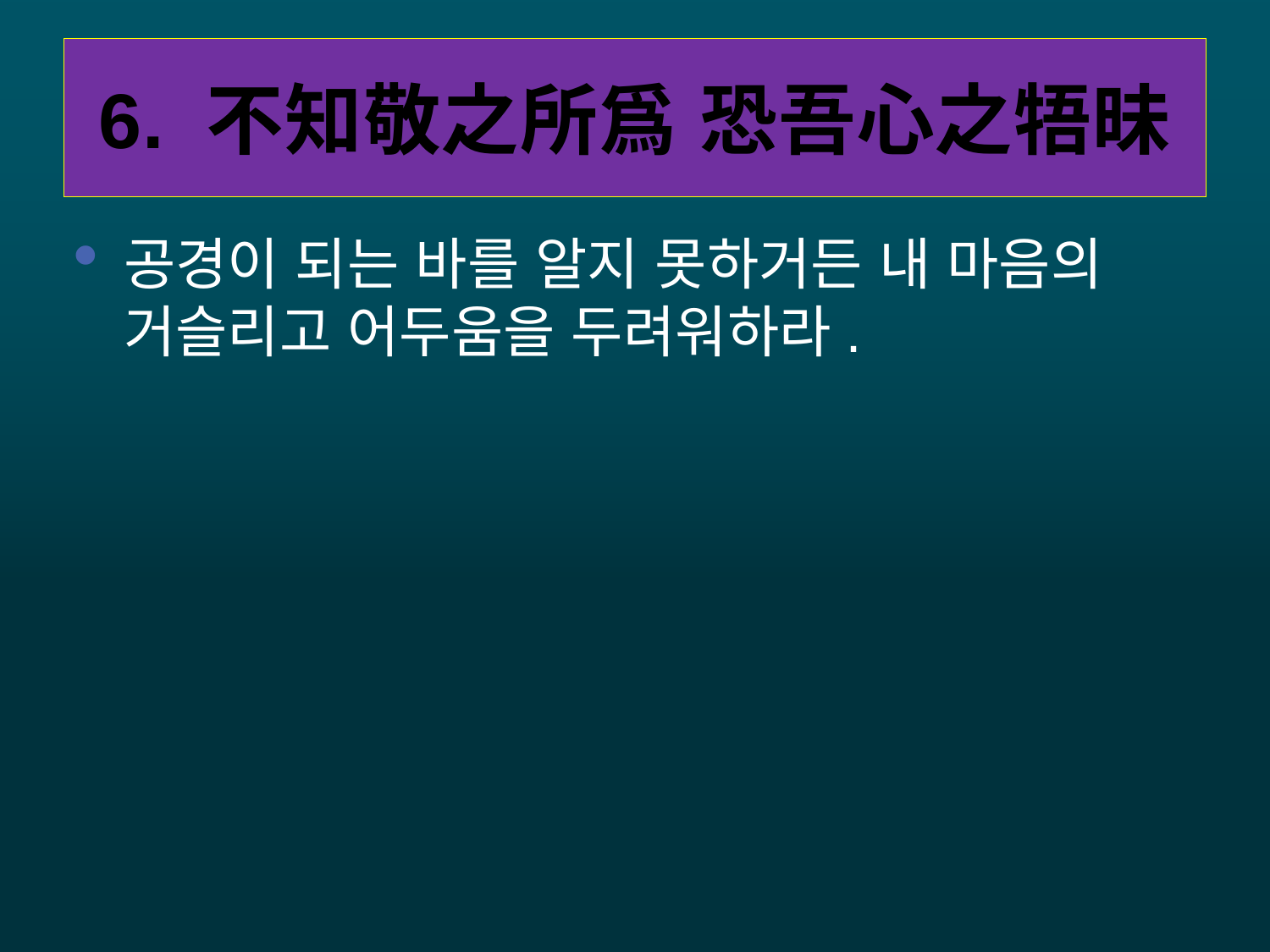

# 6. 不知敬之所爲 恐吾心之牾昧
공경이 되는 바를 알지 못하거든 내 마음의 거슬리고 어두움을 두려워하라.